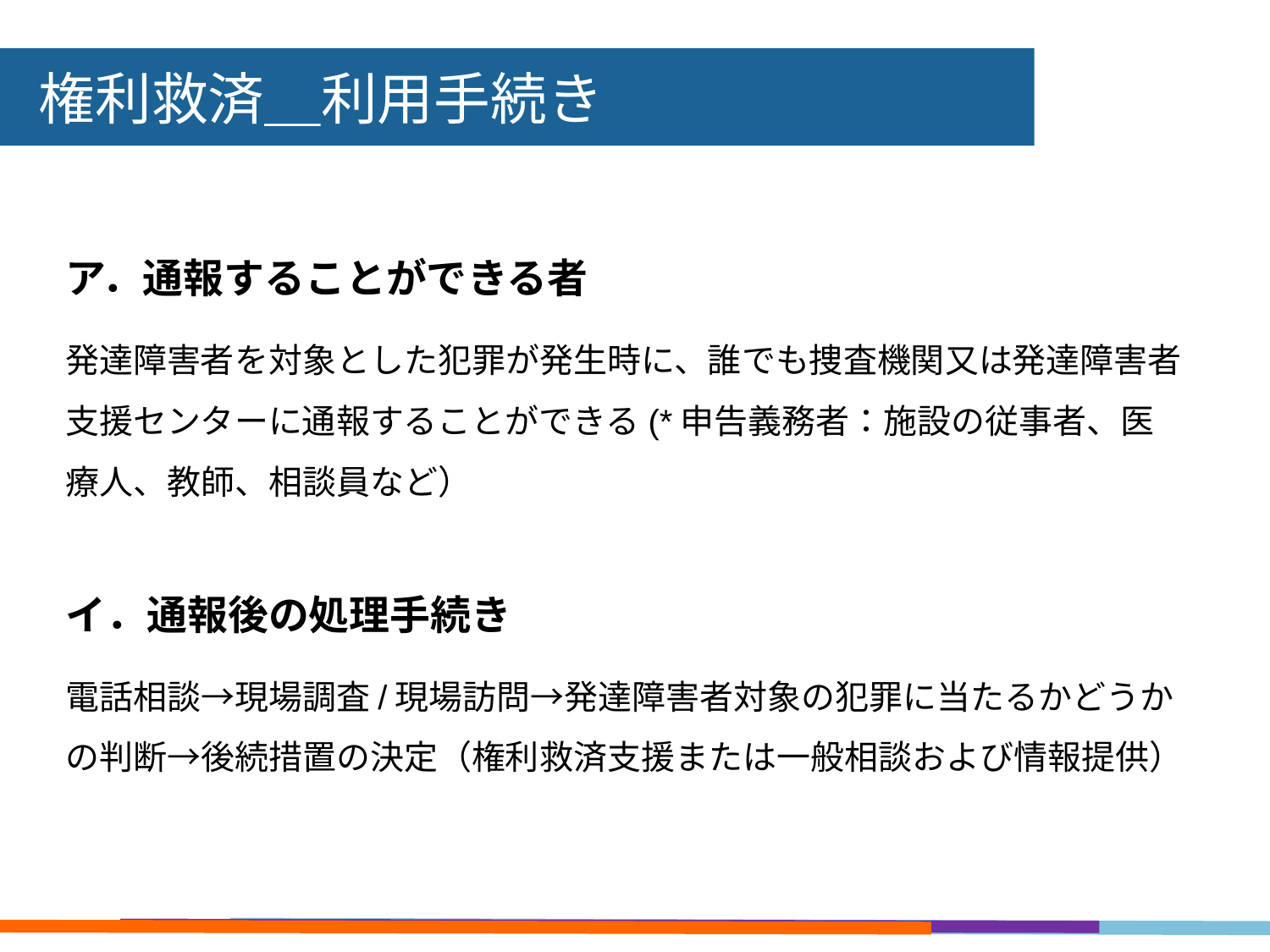

権利救済＿利用手続き
ア．通報することができる者
発達障害者を対象とした犯罪が発生時に、誰でも捜査機関又は発達障害者支援センターに通報することができる(*申告義務者：施設の従事者、医療人、教師、相談員など）

イ．通報後の処理手続き
電話相談→現場調査/現場訪問→発達障害者対象の犯罪に当たるかどうかの判断→後続措置の決定（権利救済支援または一般相談および情報提供）